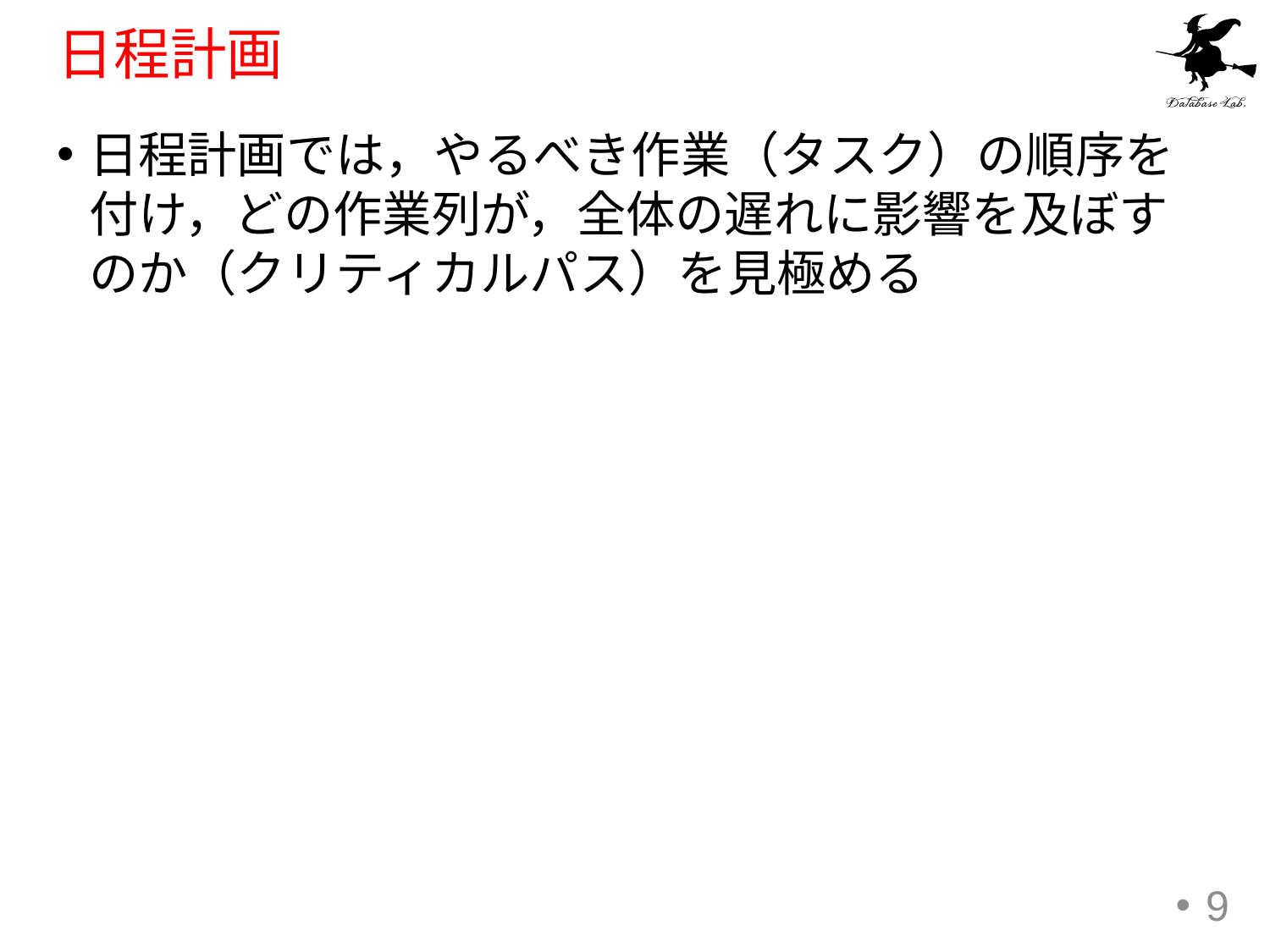

# 日程計画
日程計画では，やるべき作業（タスク）の順序を付け，どの作業列が，全体の遅れに影響を及ぼすのか（クリティカルパス）を見極める
9